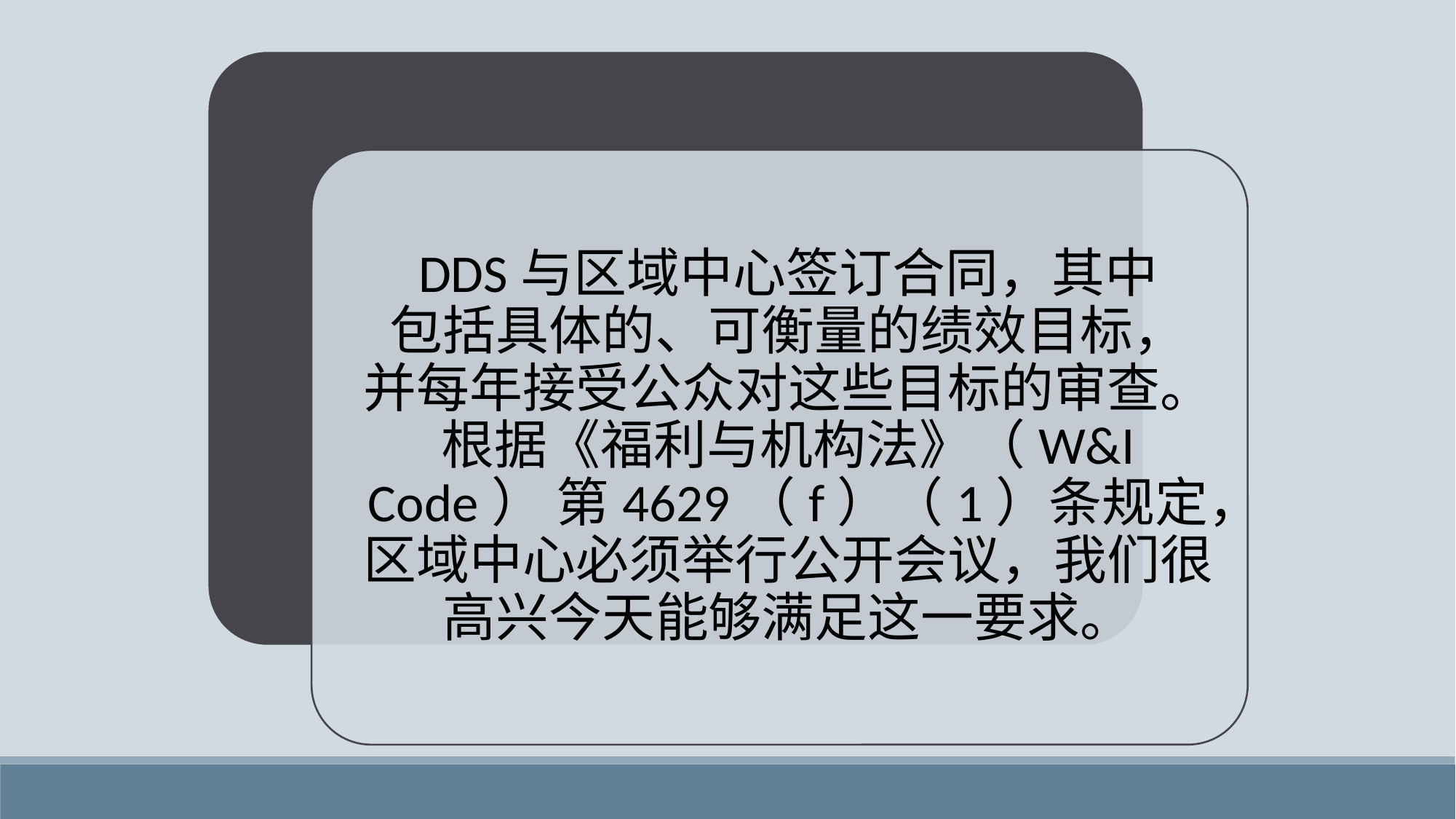

DDS与区域中心签订合同，其中
包括具体的、可衡量的绩效目标，
并每年接受公众对这些目标的审查。 根据《福利与机构法》（W&I Code） 第4629（f）（1）条规定，区域中心必须举行公开会议，我们很高兴今天能够满足这一要求。